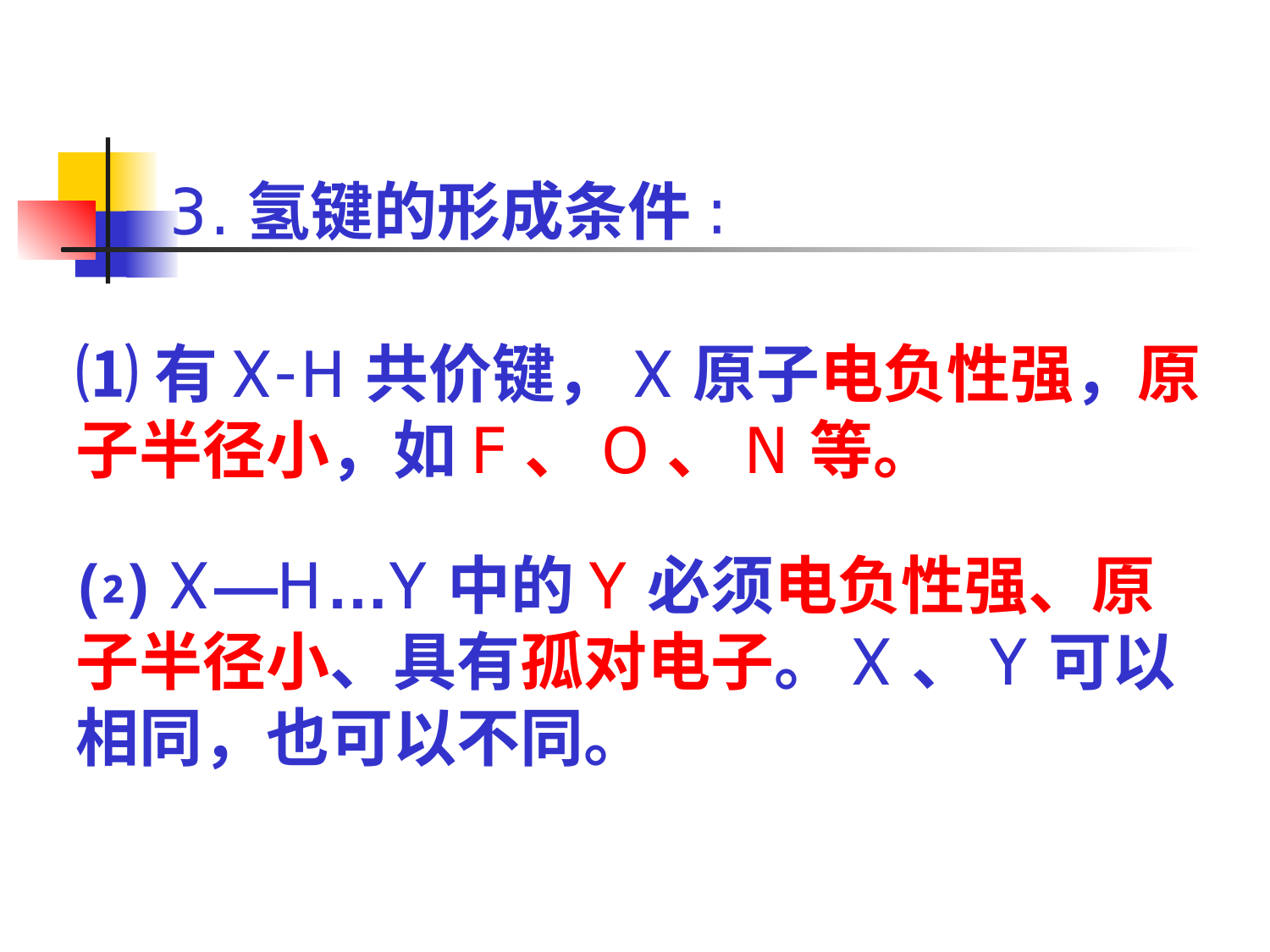

3.氢键的形成条件:
⑴有X-H共价键，X原子电负性强，原子半径小，如F、O、N等。
⑵ X—H…Y中的Y必须电负性强、原子半径小、具有孤对电子。X、Y可以相同，也可以不同。